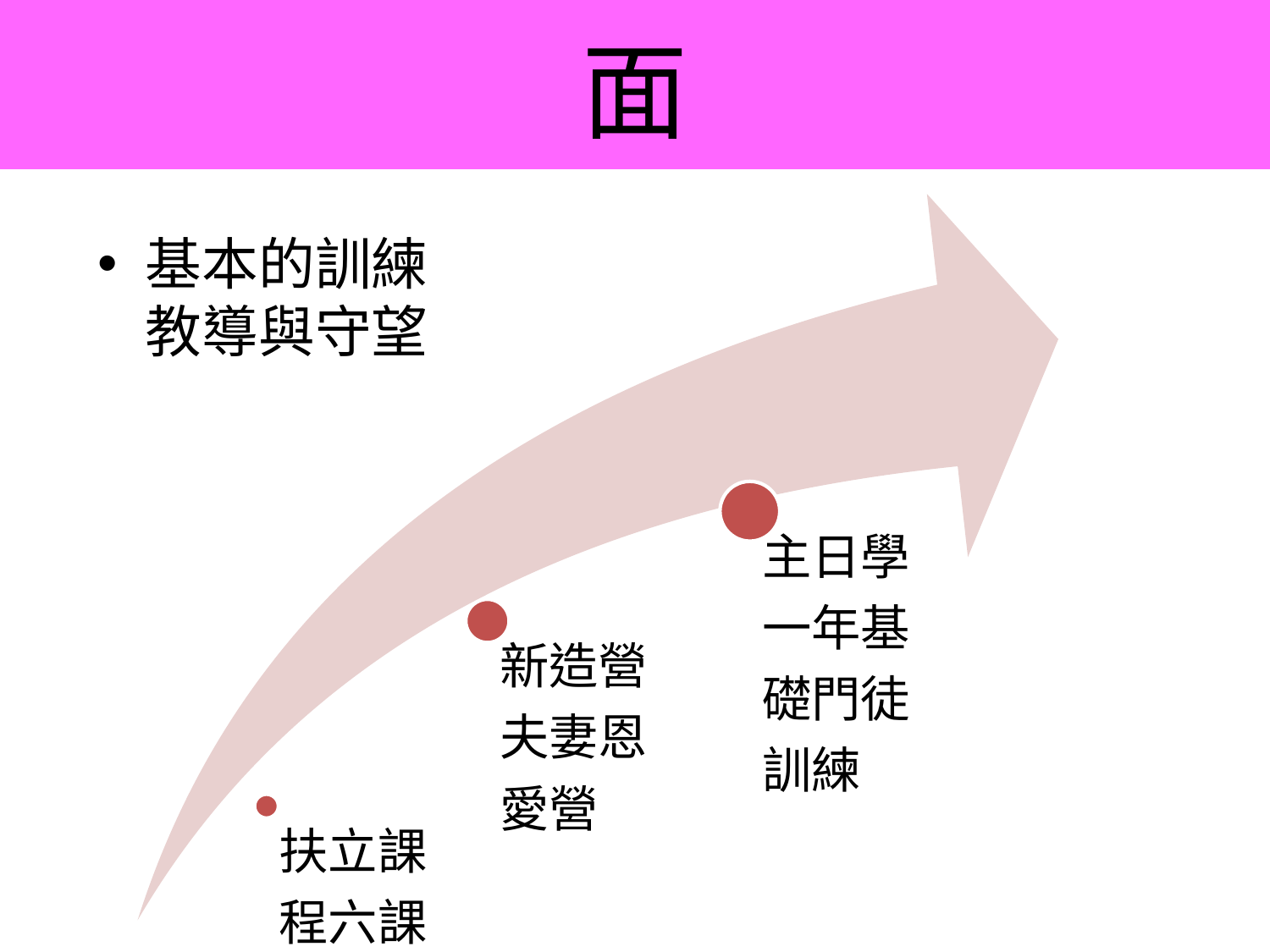

# 面
扶立課程六課
新造營
夫妻恩愛營
主日學一年基礎門徒訓練
基本的訓練
教導與守望